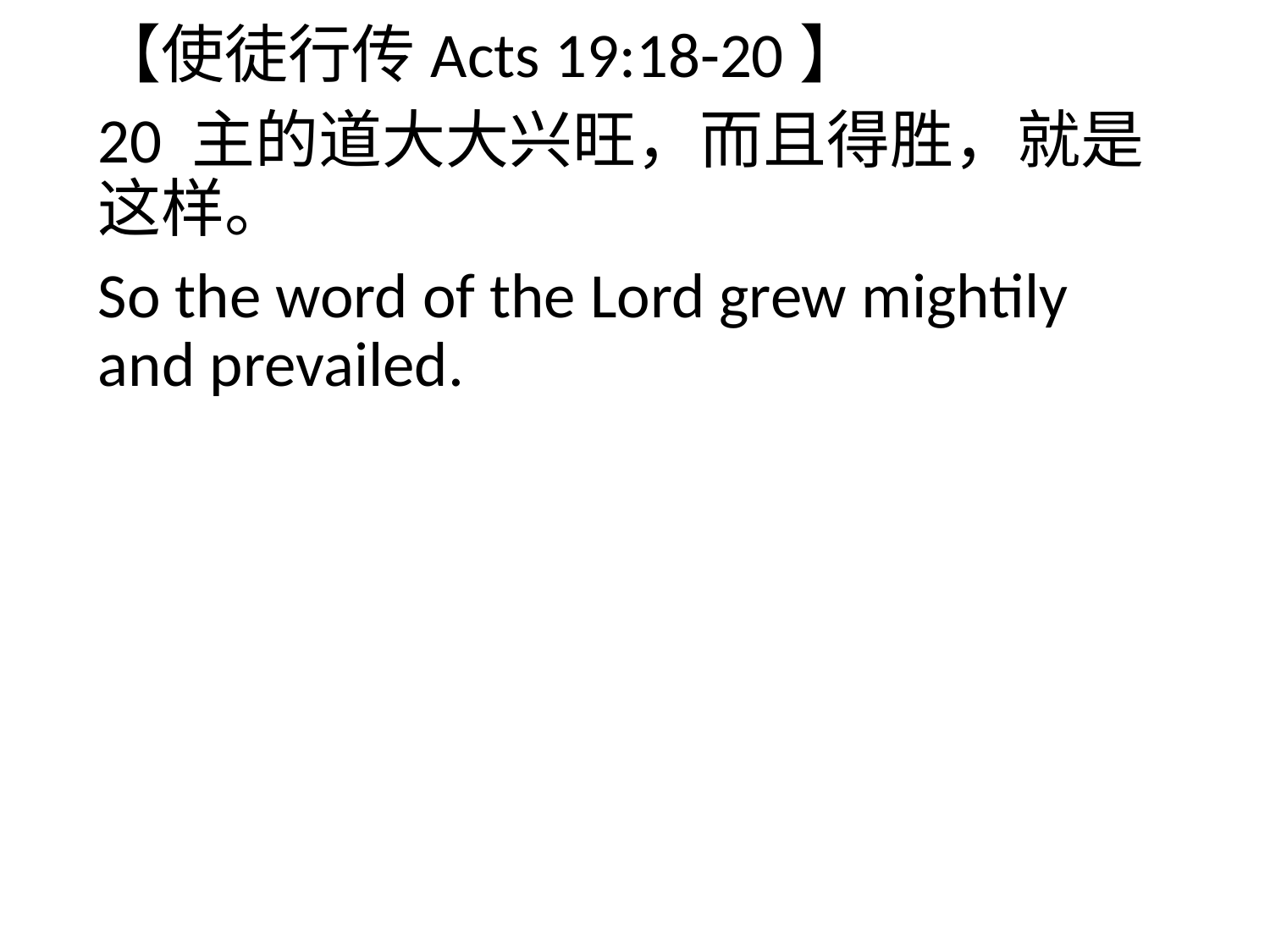

【使徒行传Acts 19:18-20】
20 主的道大大兴旺，而且得胜，就是这样。
So the word of the Lord grew mightily and prevailed.